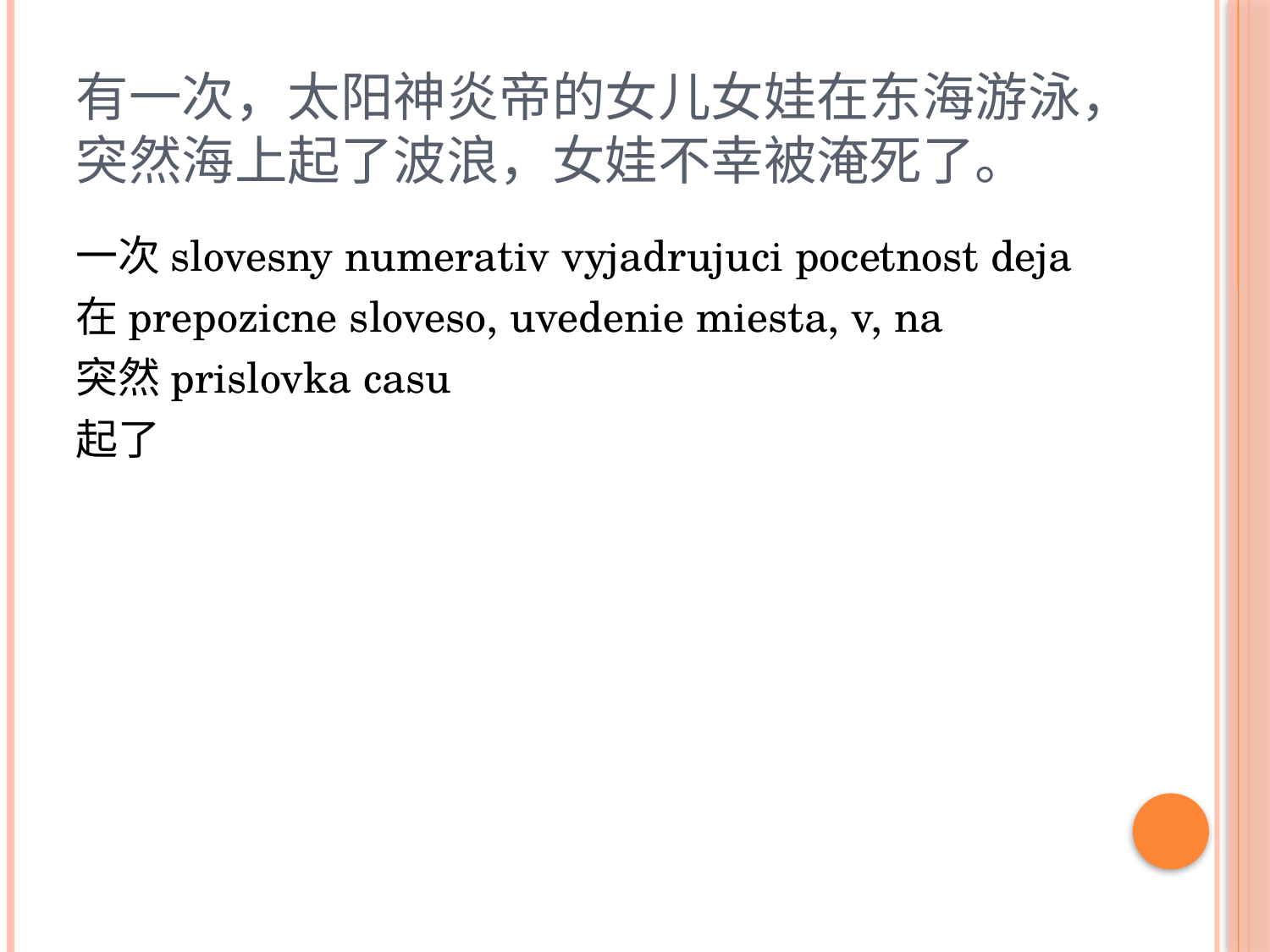

# 有一次，太阳神炎帝的女儿女娃在东海游泳，突然海上起了波浪，女娃不幸被淹死了。
一次slovesny numerativ vyjadrujuci pocetnost deja
在prepozicne sloveso, uvedenie miesta, v, na
突然prislovka casu
起了